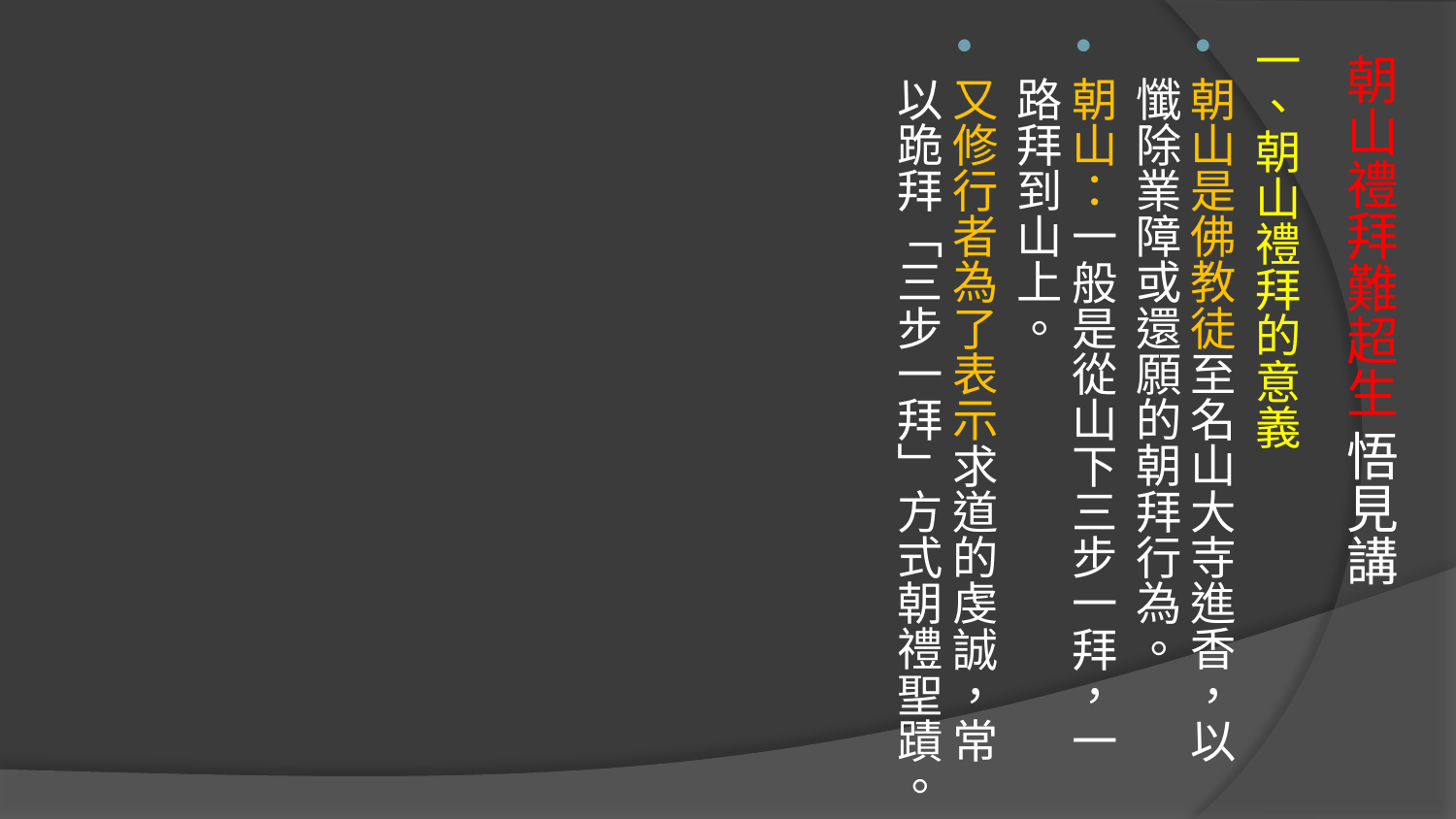

一、朝山禮拜的意義
朝山是佛教徒至名山大寺進香，以懺除業障或還願的朝拜行為。
朝山：一般是從山下三步一拜，一路拜到山上。
又修行者為了表示求道的虔誠，常以跪拜「三步一拜」方式朝禮聖蹟。

# 朝山禮拜難超生 悟見講